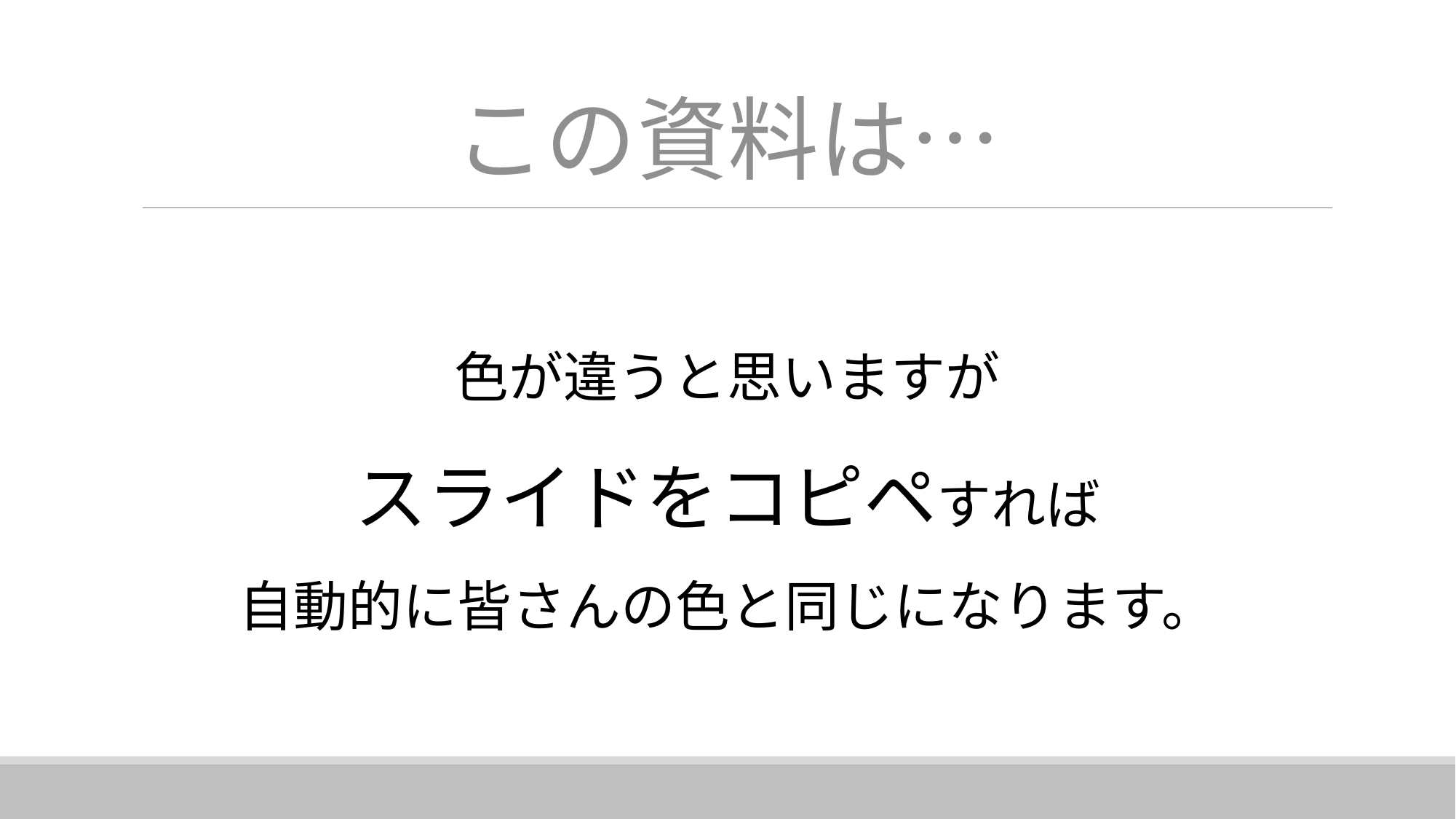

この資料は…
色が違うと思いますが
スライドをコピペすれば
自動的に皆さんの色と同じになります。